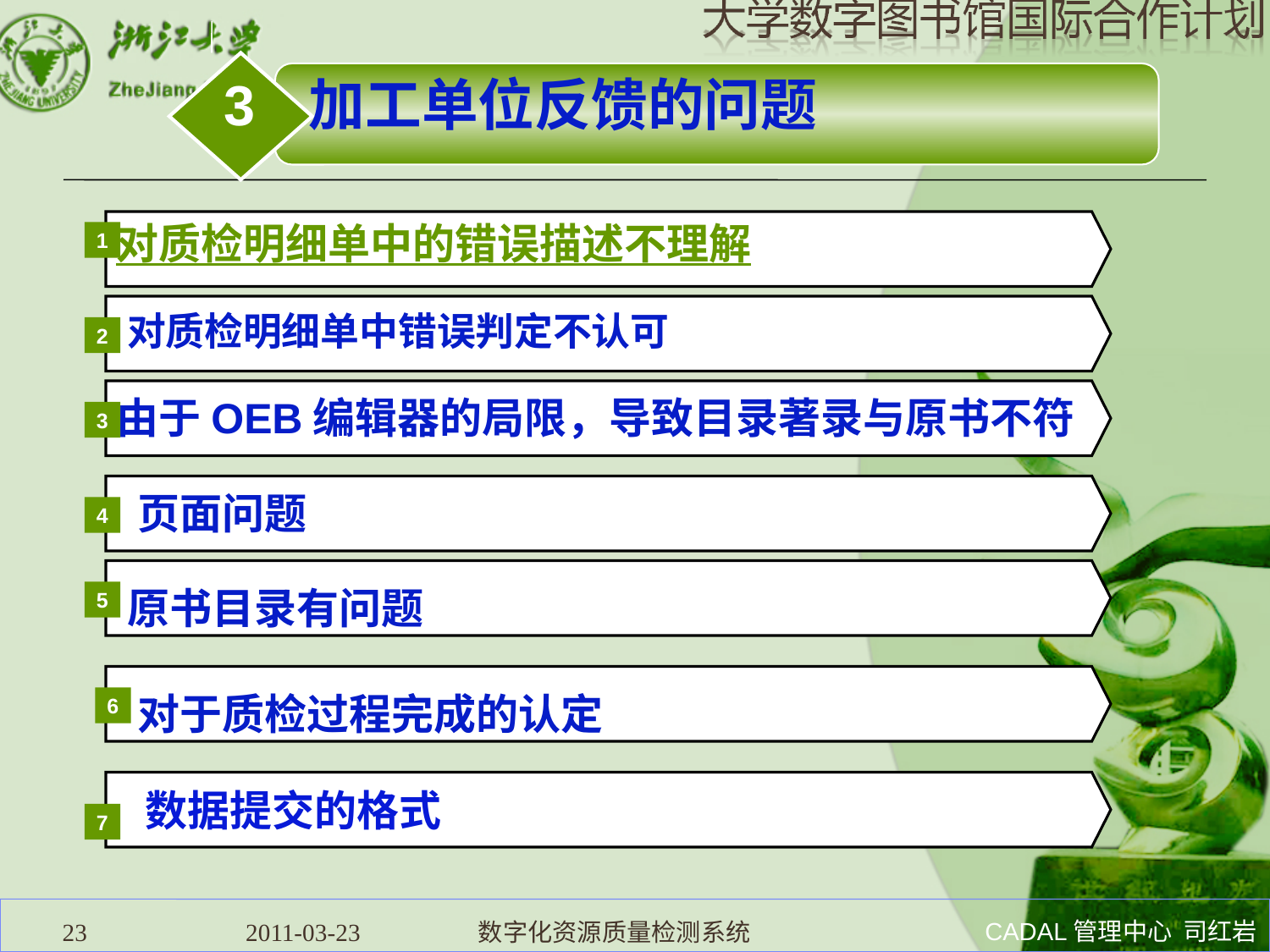

3

加工单位反馈的问题

1
对质检明细单中的错误描述不理解

对质检明细单中错误判定不认可
2

由于OEB编辑器的局限，导致目录著录与原书不符
3

页面问题
4

5
原书目录有问题

6
对于质检过程完成的认定
  数据提交的格式
7
23
2011-03-23                数字化资源质量检测系统